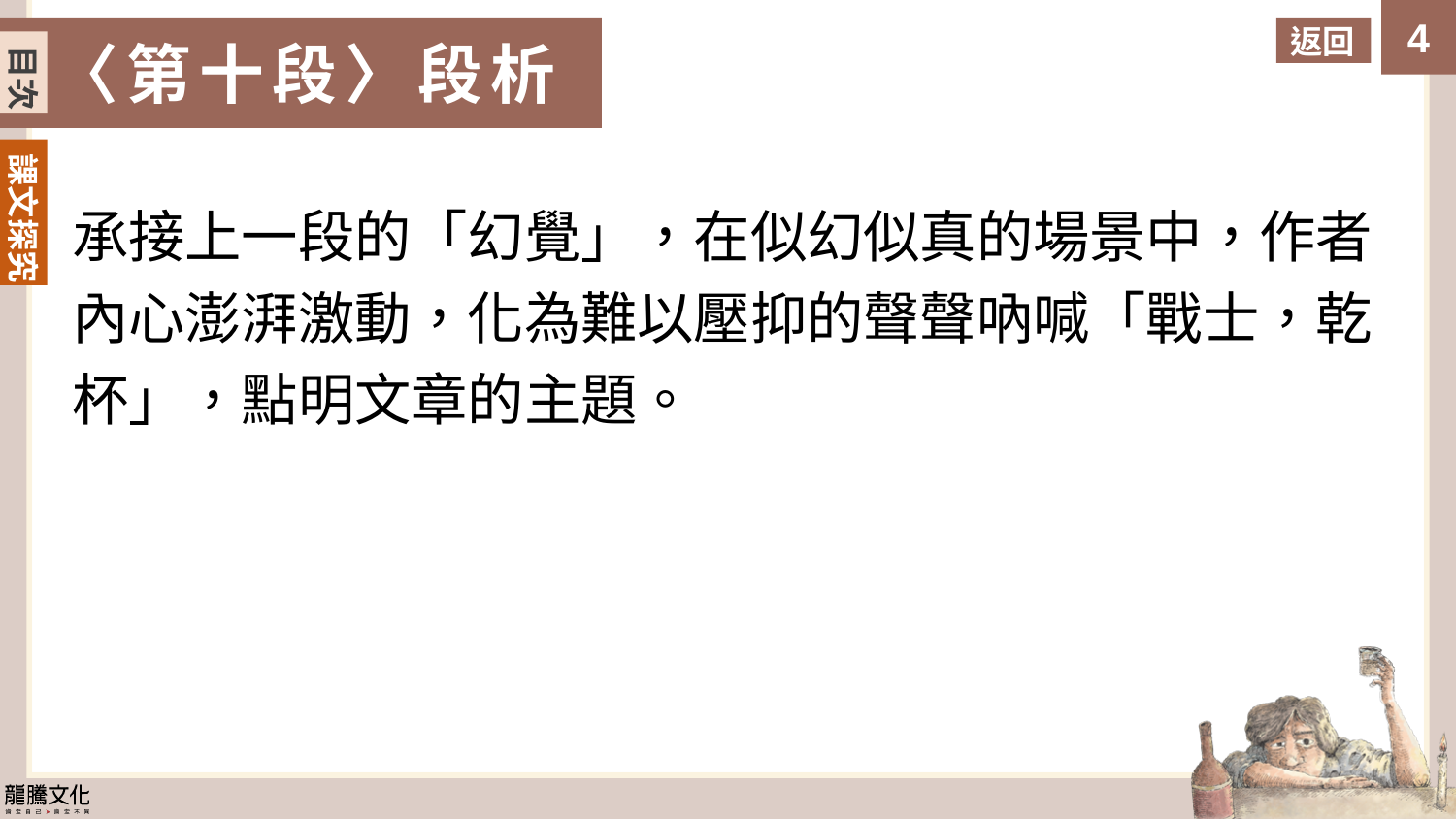

返回
〈第十段〉段析
目次
承接上一段的「幻覺」，在似幻似真的場景中，作者內心澎湃激動，化為難以壓抑的聲聲吶喊「戰士，乾杯」，點明文章的主題。